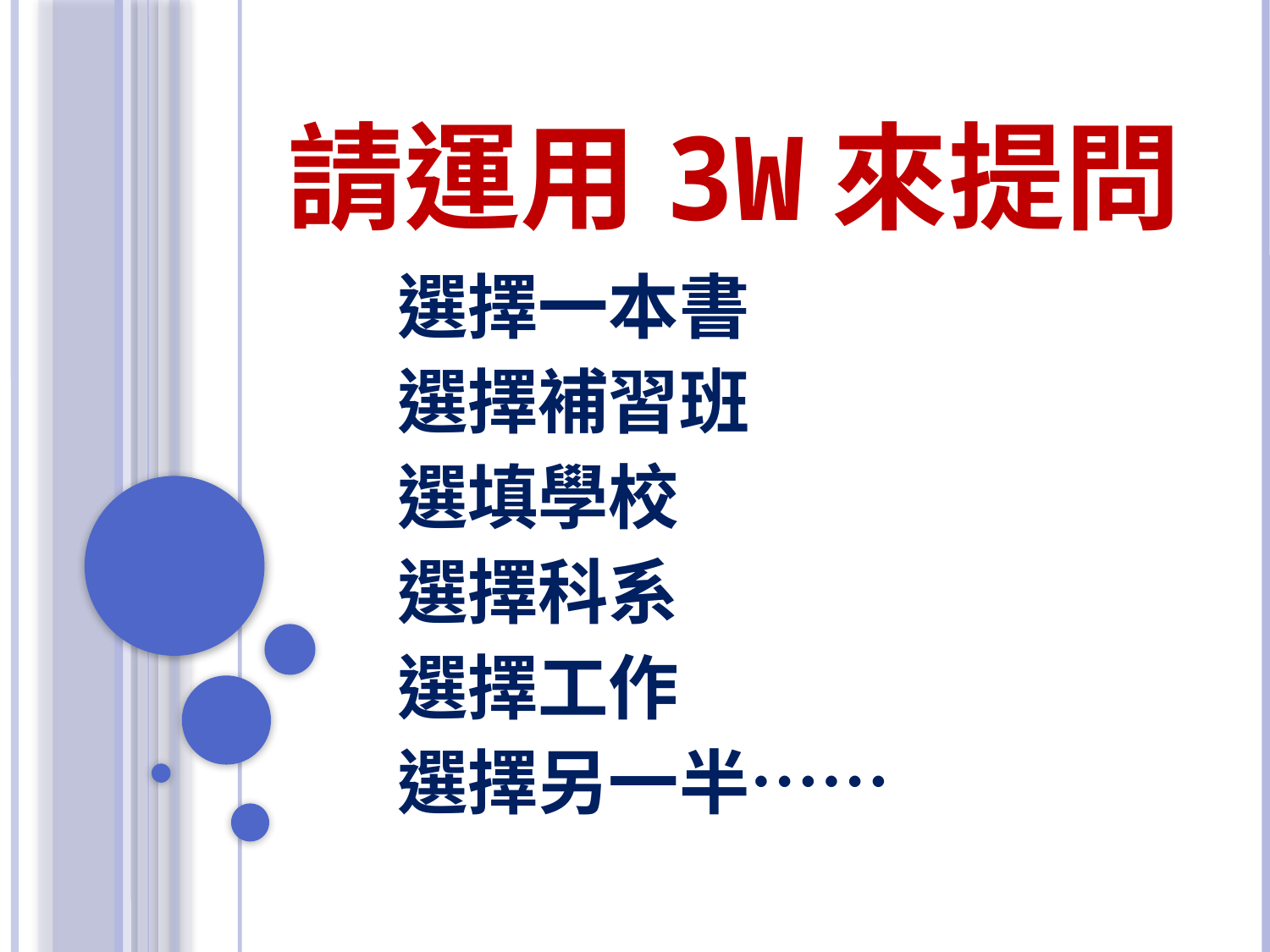

# 請運用3W來提問
選擇一本書
選擇補習班
選填學校
選擇科系
選擇工作
選擇另一半……